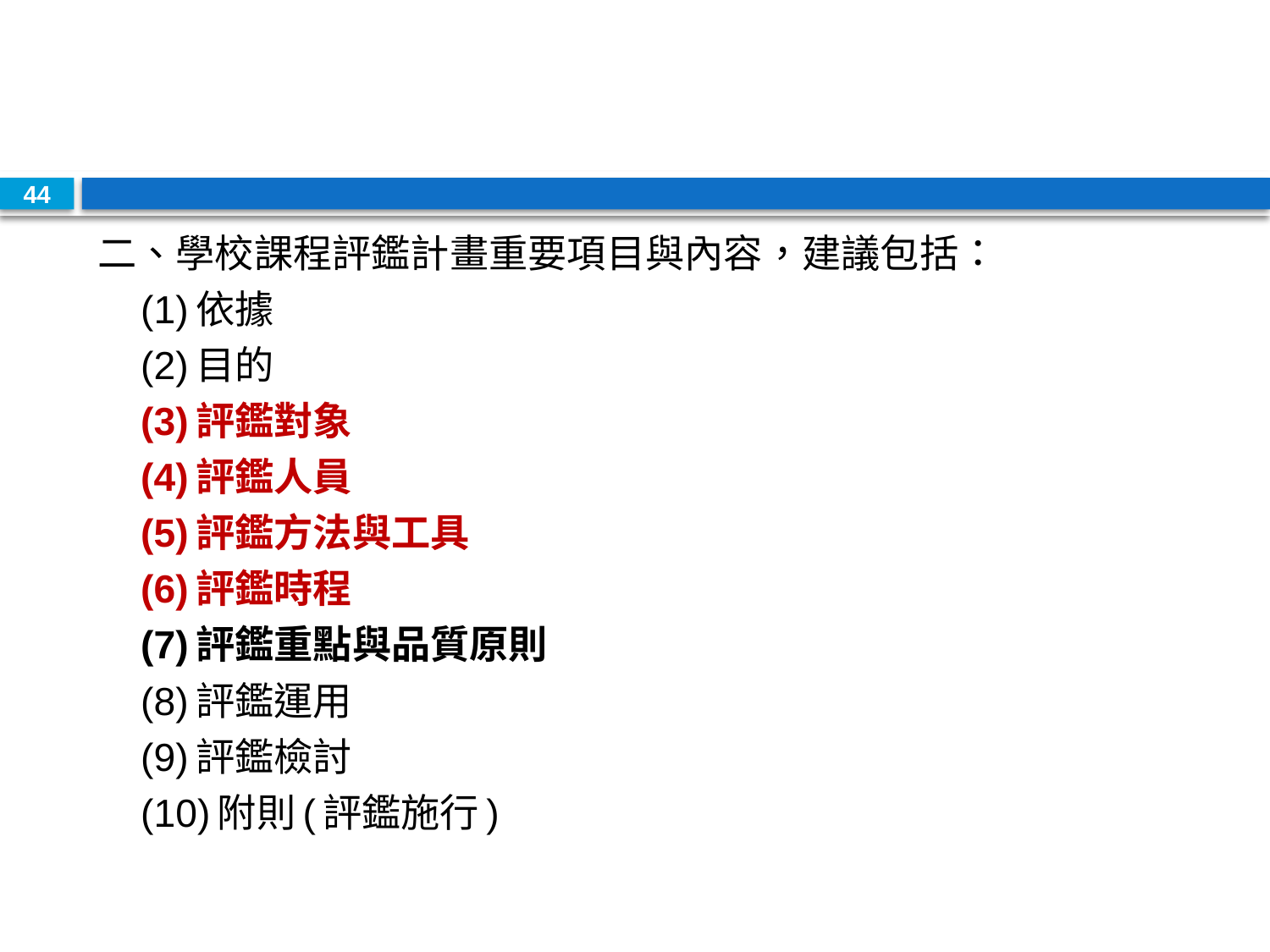

#
44
二、學校課程評鑑計畫重要項目與內容，建議包括：
    (1)依據
    (2)目的
    (3)評鑑對象
    (4)評鑑人員
    (5)評鑑方法與工具
    (6)評鑑時程
    (7)評鑑重點與品質原則
    (8)評鑑運用
    (9)評鑑檢討
    (10)附則(評鑑施行)